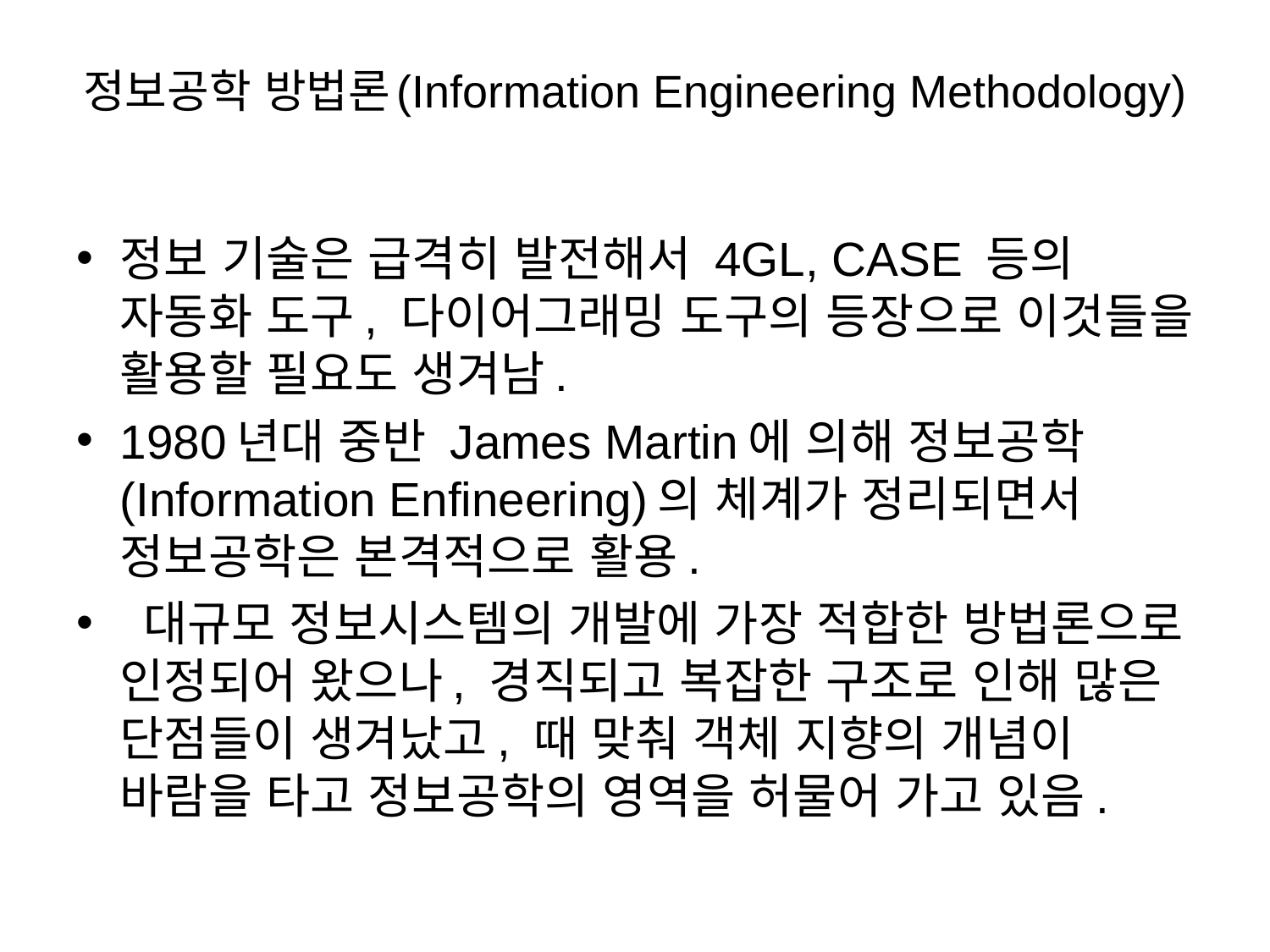

# 정보공학 방법론(Information Engineering Methodology)
정보 기술은 급격히 발전해서 4GL, CASE 등의 자동화 도구, 다이어그래밍 도구의 등장으로 이것들을 활용할 필요도 생겨남.
1980년대 중반 James Martin에 의해 정보공학(Information Enfineering)의 체계가 정리되면서 정보공학은 본격적으로 활용.
 대규모 정보시스템의 개발에 가장 적합한 방법론으로 인정되어 왔으나, 경직되고 복잡한 구조로 인해 많은 단점들이 생겨났고, 때 맞춰 객체 지향의 개념이 바람을 타고 정보공학의 영역을 허물어 가고 있음.